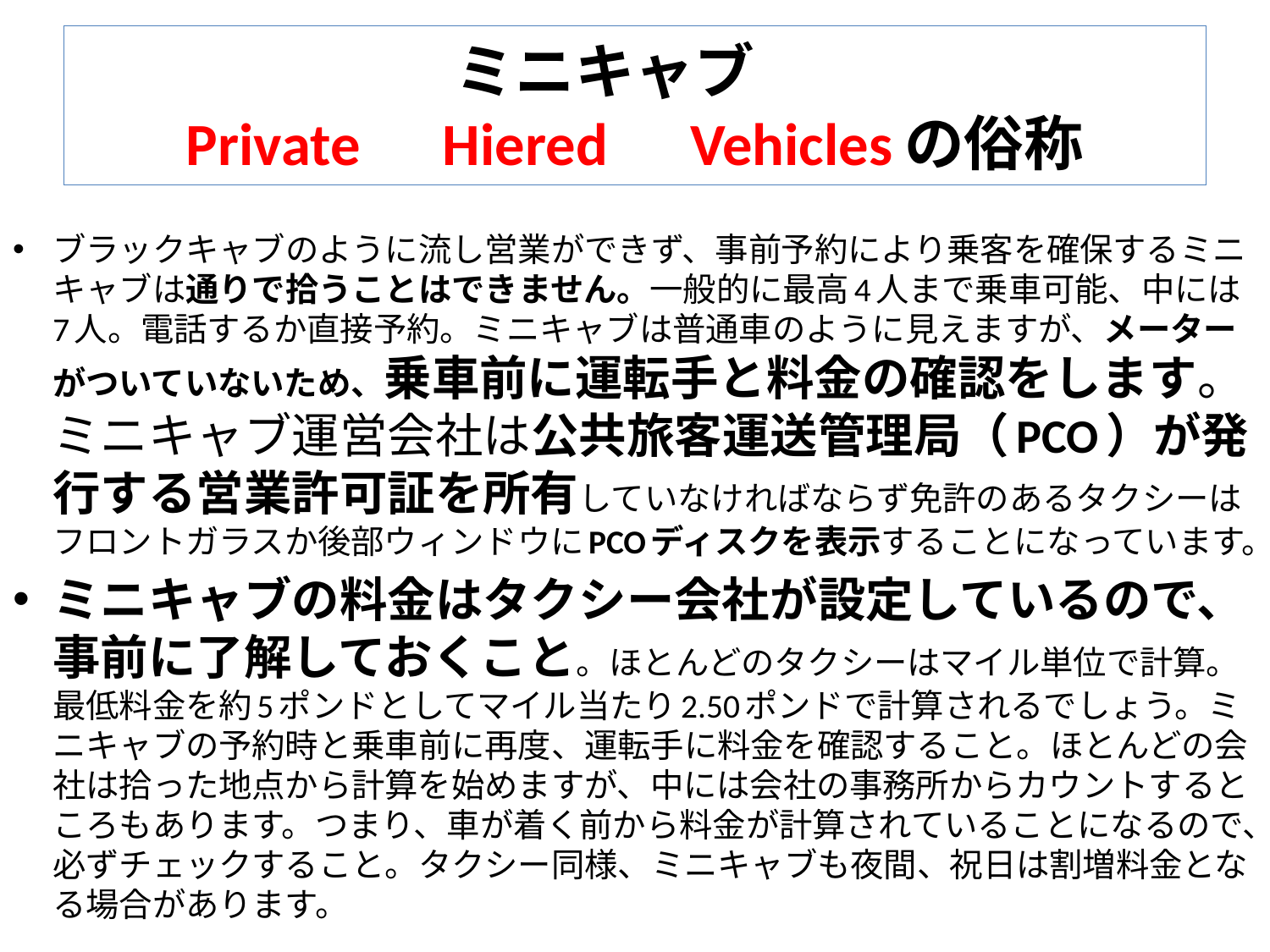

# ミニキャブ　 Private　Hiered　Vehiclesの俗称
ブラックキャブのように流し営業ができず、事前予約により乗客を確保するミニキャブは通りで拾うことはできません。一般的に最高4人まで乗車可能、中には7人。電話するか直接予約。ミニキャブは普通車のように見えますが、メーターがついていないため、乗車前に運転手と料金の確認をします。ミニキャブ運営会社は公共旅客運送管理局（PCO）が発行する営業許可証を所有していなければならず免許のあるタクシーはフロントガラスか後部ウィンドウにPCOディスクを表示することになっています。
ミニキャブの料金はタクシー会社が設定しているので、事前に了解しておくこと。ほとんどのタクシーはマイル単位で計算。最低料金を約5ポンドとしてマイル当たり2.50ポンドで計算されるでしょう。ミニキャブの予約時と乗車前に再度、運転手に料金を確認すること。ほとんどの会社は拾った地点から計算を始めますが、中には会社の事務所からカウントするところもあります。つまり、車が着く前から料金が計算されていることになるので、必ずチェックすること。タクシー同様、ミニキャブも夜間、祝日は割増料金となる場合があります。